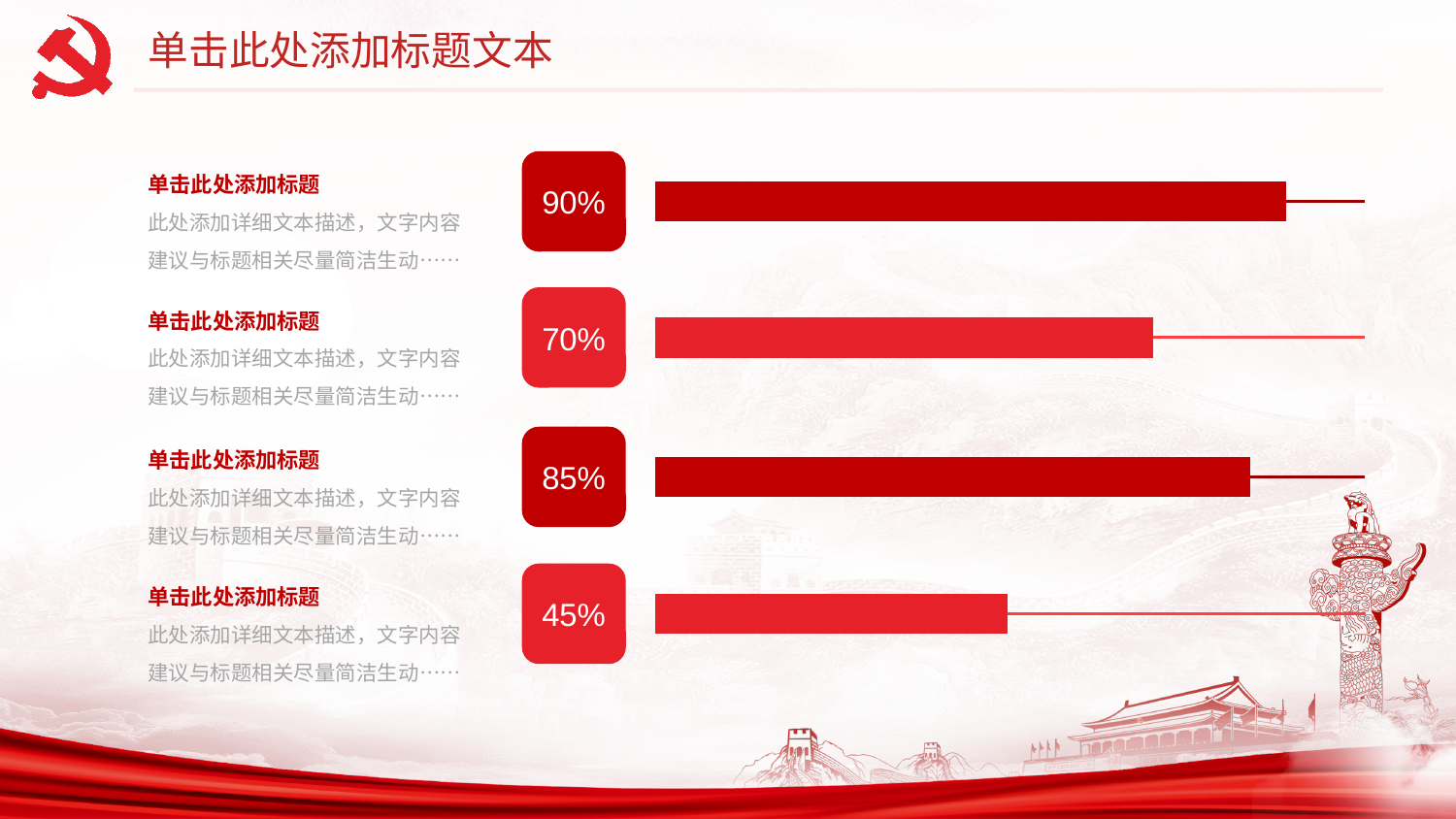

单击此处添加标题文本
单击此处添加标题
此处添加详细文本描述，文字内容建议与标题相关尽量简洁生动……
90%
单击此处添加标题
此处添加详细文本描述，文字内容建议与标题相关尽量简洁生动……
70%
单击此处添加标题
此处添加详细文本描述，文字内容建议与标题相关尽量简洁生动……
85%
单击此处添加标题
此处添加详细文本描述，文字内容建议与标题相关尽量简洁生动……
45%